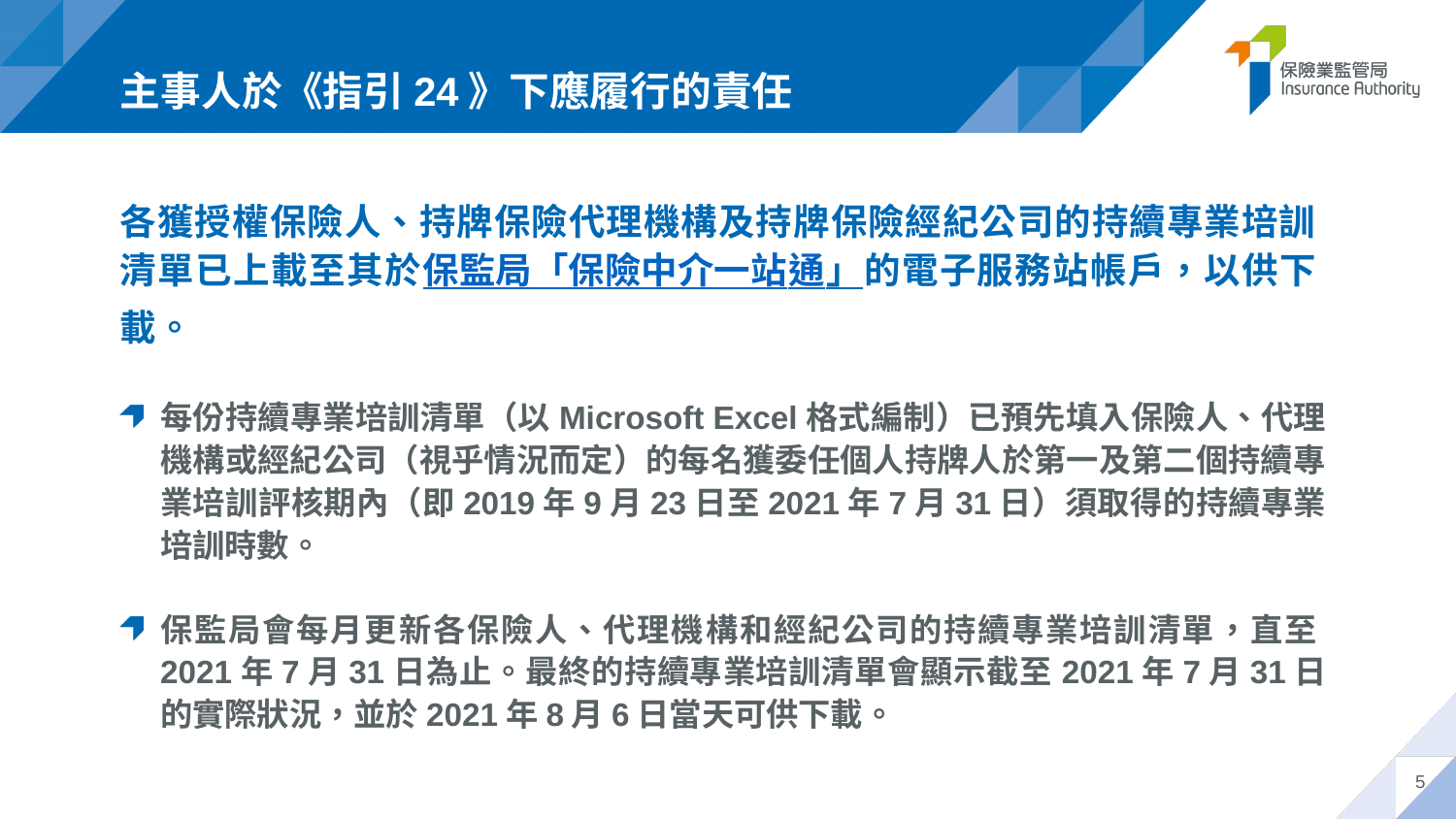

# 主事人於《指引24》下應履行的責任
各獲授權保險人、持牌保險代理機構及持牌保險經紀公司的持續專業培訓清單已上載至其於保監局「保險中介一站通」的電子服務站帳戶，以供下載。
每份持續專業培訓清單（以Microsoft Excel格式編制）已預先填入保險人、代理機構或經紀公司（視乎情況而定）的每名獲委任個人持牌人於第一及第二個持續專業培訓評核期內（即2019年9月23日至2021年7月31日）須取得的持續專業培訓時數。
保監局會每月更新各保險人、代理機構和經紀公司的持續專業培訓清單，直至2021年7月31日為止。最終的持續專業培訓清單會顯示截至2021年7月31日的實際狀況，並於2021年8月6日當天可供下載。
5